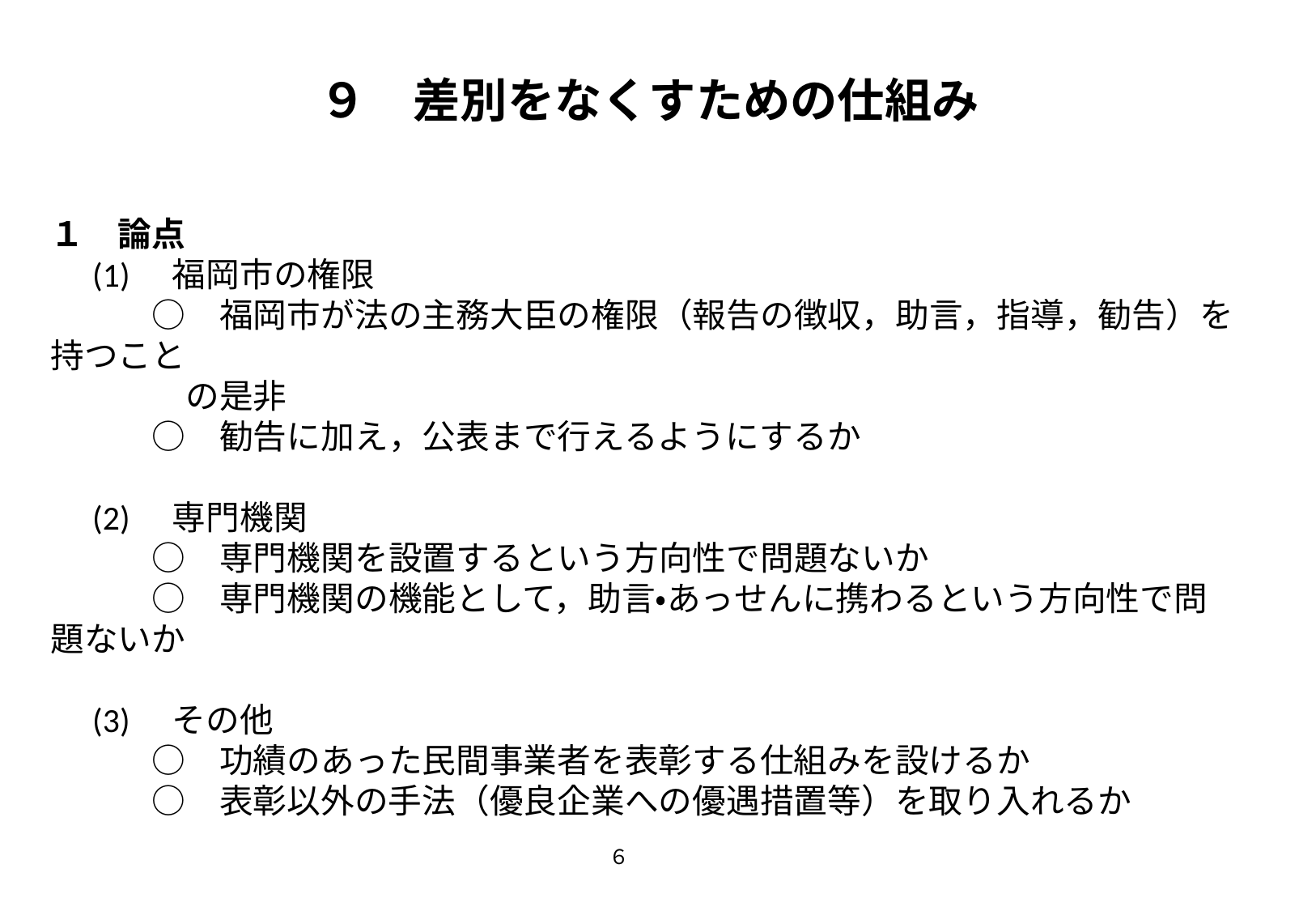

# ９　差別をなくすための仕組み
１　論点
　(1)　福岡市の権限
　　　○　福岡市が法の主務大臣の権限（報告の徴収，助言，指導，勧告）を持つこと
　　　　の是非
　　　○　勧告に加え，公表まで行えるようにするか

　(2)　専門機関
　　　○　専門機関を設置するという方向性で問題ないか
　　　○　専門機関の機能として，助言・あっせんに携わるという方向性で問題ないか

　(3)　その他
　　　○　功績のあった民間事業者を表彰する仕組みを設けるか
　　　○　表彰以外の手法（優良企業への優遇措置等）を取り入れるか
６